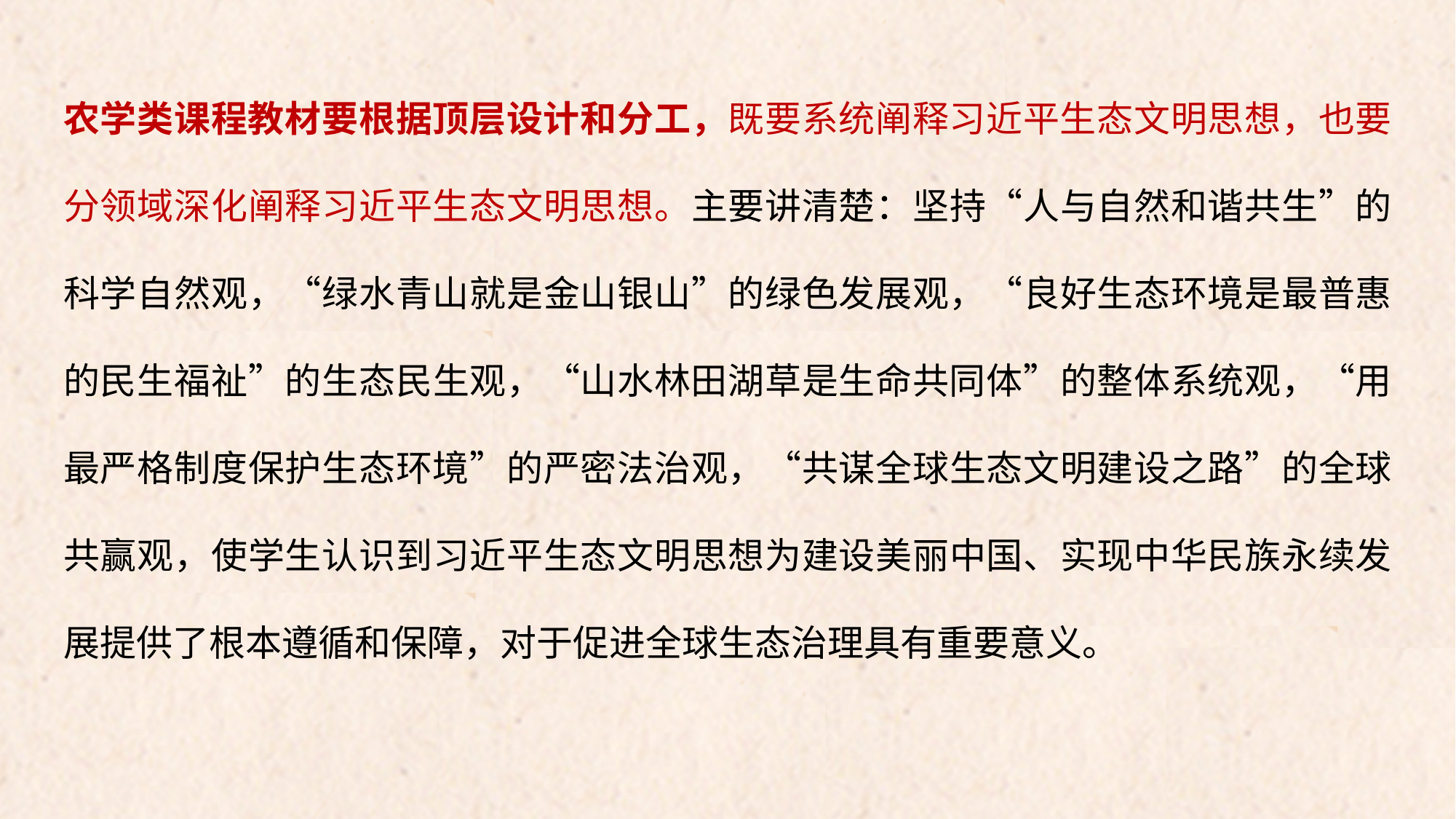

农学类课程教材要根据顶层设计和分工，既要系统阐释习近平生态文明思想，也要分领域深化阐释习近平生态文明思想。主要讲清楚：坚持“人与自然和谐共生”的科学自然观，“绿水青山就是金山银山”的绿色发展观，“良好生态环境是最普惠的民生福祉”的生态民生观，“山水林田湖草是生命共同体”的整体系统观，“用最严格制度保护生态环境”的严密法治观，“共谋全球生态文明建设之路”的全球共赢观，使学生认识到习近平生态文明思想为建设美丽中国、实现中华民族永续发展提供了根本遵循和保障，对于促进全球生态治理具有重要意义。